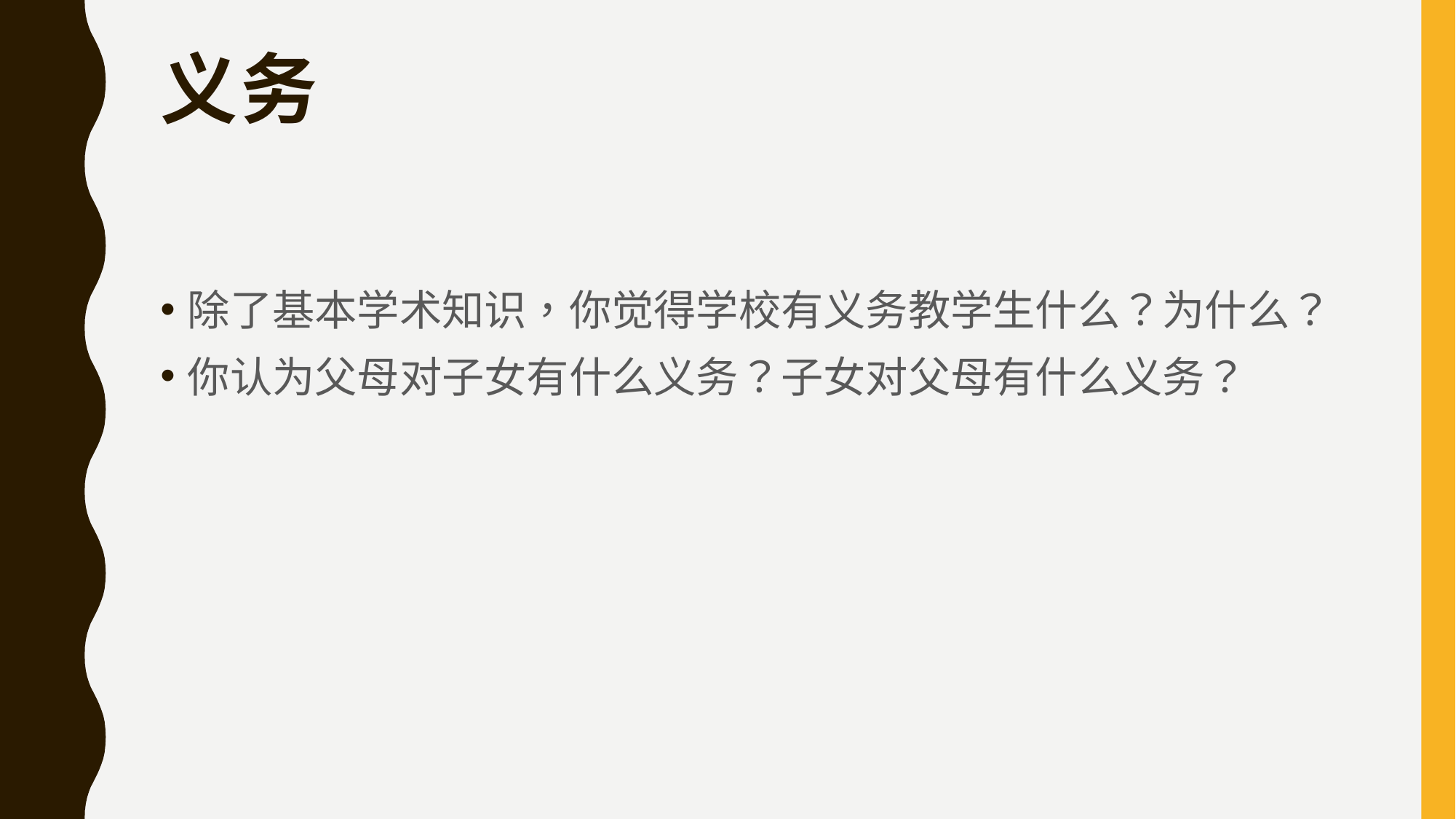

# 义务
除了基本学术知识，你觉得学校有义务教学生什么？为什么？
你认为父母对子女有什么义务？子女对父母有什么义务？